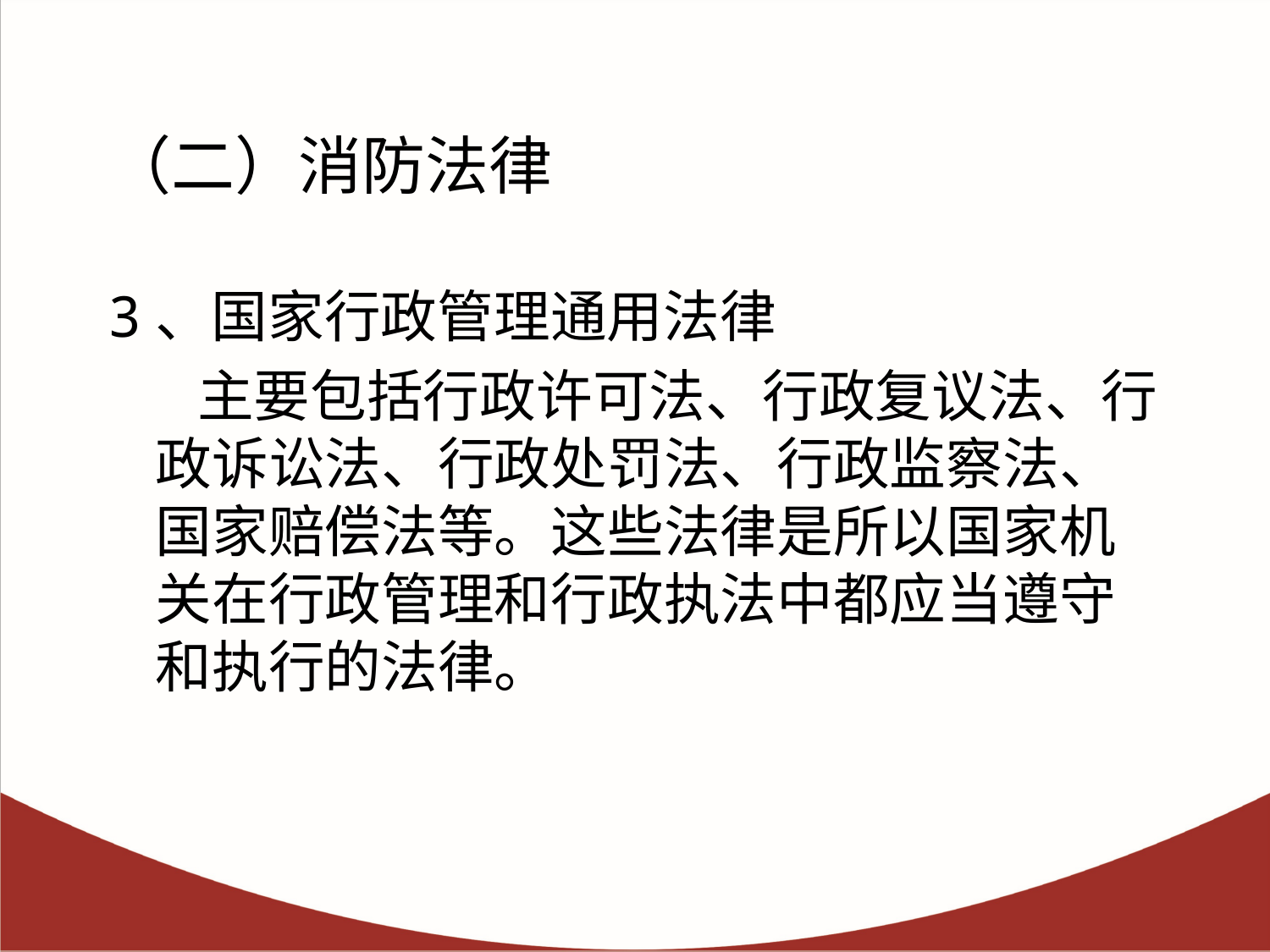

# （二）消防法律
3、国家行政管理通用法律
      主要包括行政许可法、行政复议法、行政诉讼法、行政处罚法、行政监察法、国家赔偿法等。这些法律是所以国家机关在行政管理和行政执法中都应当遵守和执行的法律。